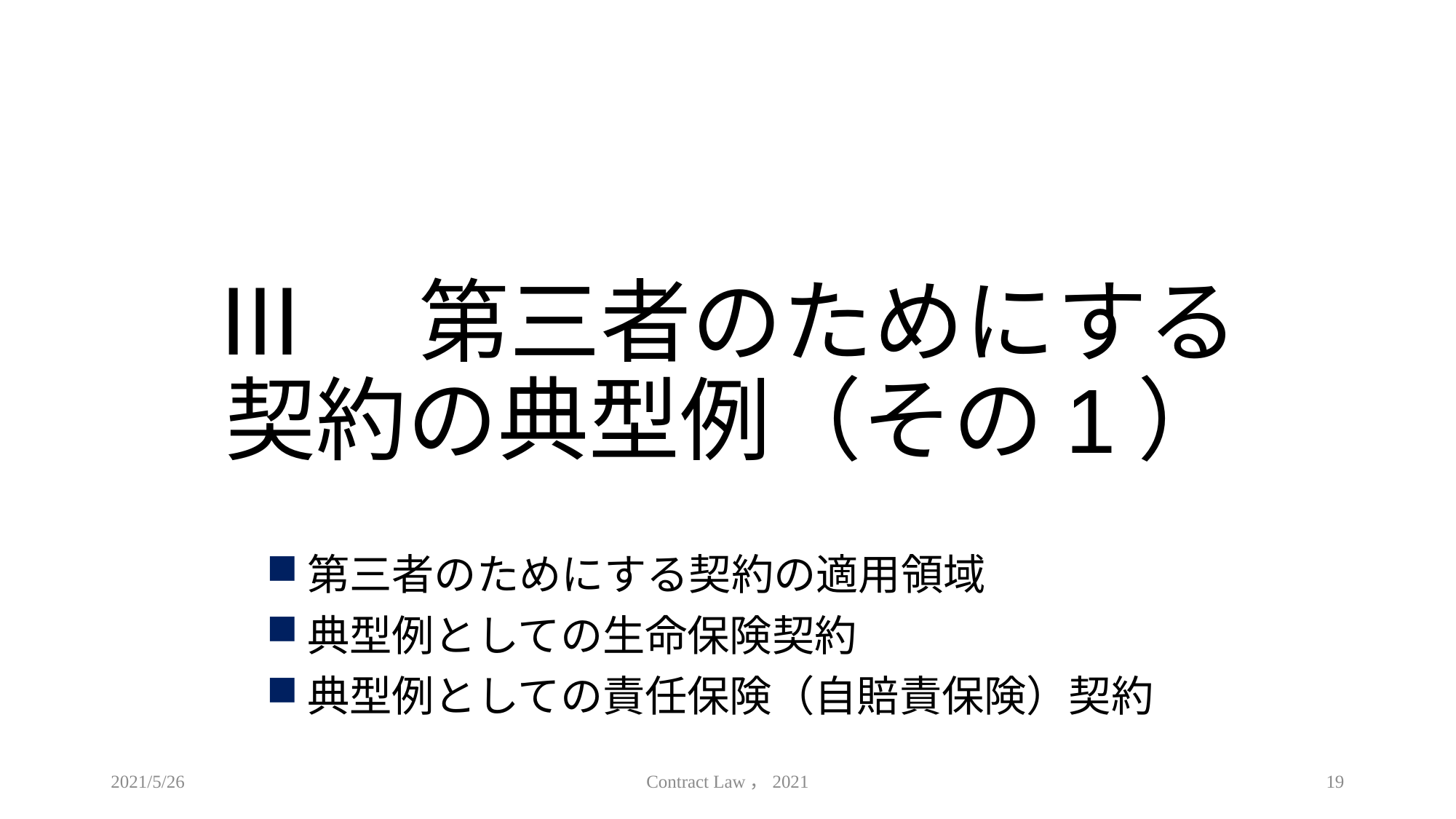

# Ⅲ　第三者のためにする 契約の典型例（その1）
第三者のためにする契約の適用領域
典型例としての生命保険契約
典型例としての責任保険（自賠責保険）契約
2021/5/26
Contract Law，2021
19